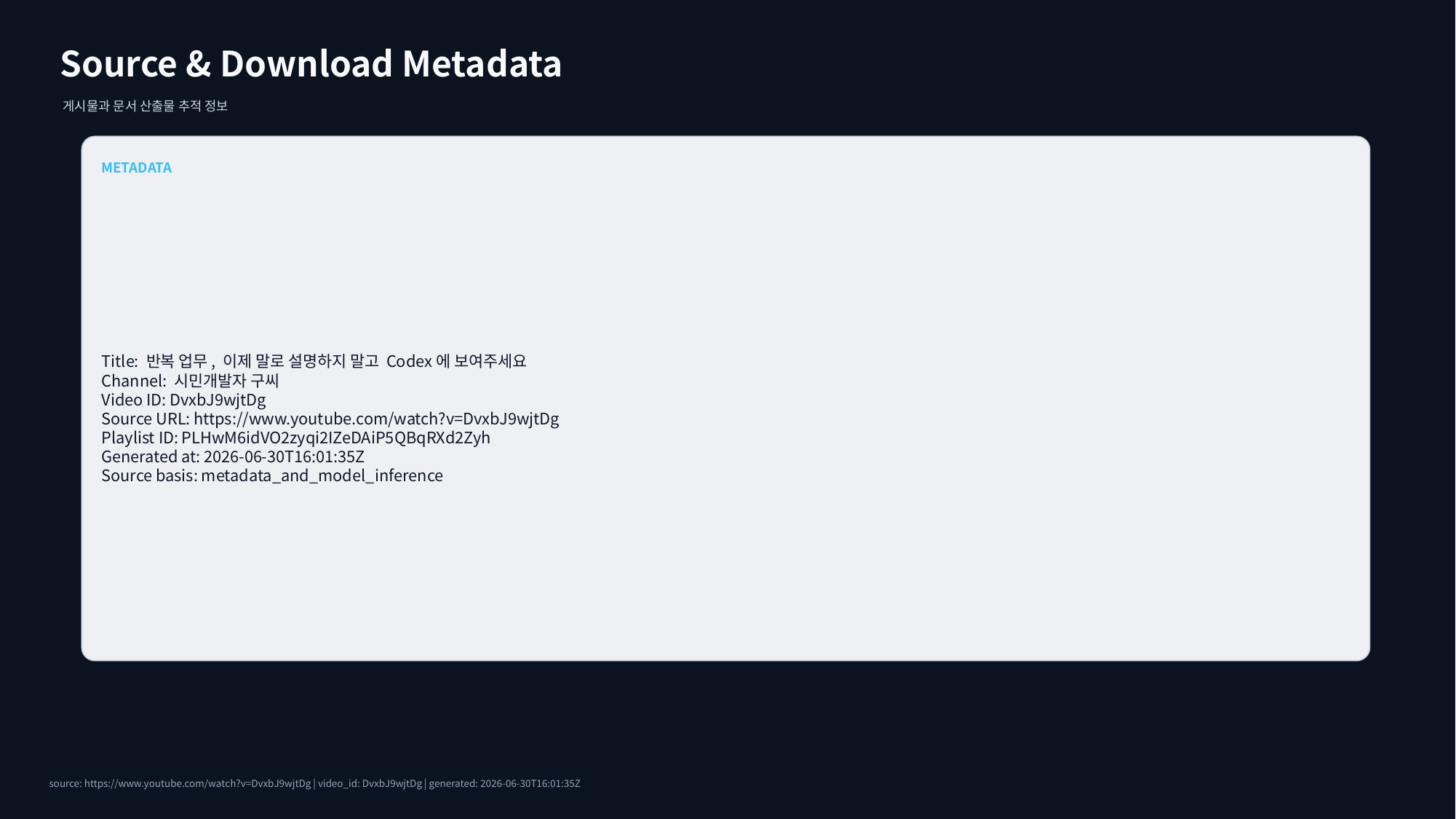

Source & Download Metadata
게시물과 문서 산출물 추적 정보

METADATA
Title: 반복 업무, 이제 말로 설명하지 말고 Codex에 보여주세요
Channel: 시민개발자 구씨
Video ID: DvxbJ9wjtDg
Source URL: https://www.youtube.com/watch?v=DvxbJ9wjtDg
Playlist ID: PLHwM6idVO2zyqi2IZeDAiP5QBqRXd2Zyh
Generated at: 2026-06-30T16:01:35Z
Source basis: metadata_and_model_inference
source: https://www.youtube.com/watch?v=DvxbJ9wjtDg | video_id: DvxbJ9wjtDg | generated: 2026-06-30T16:01:35Z